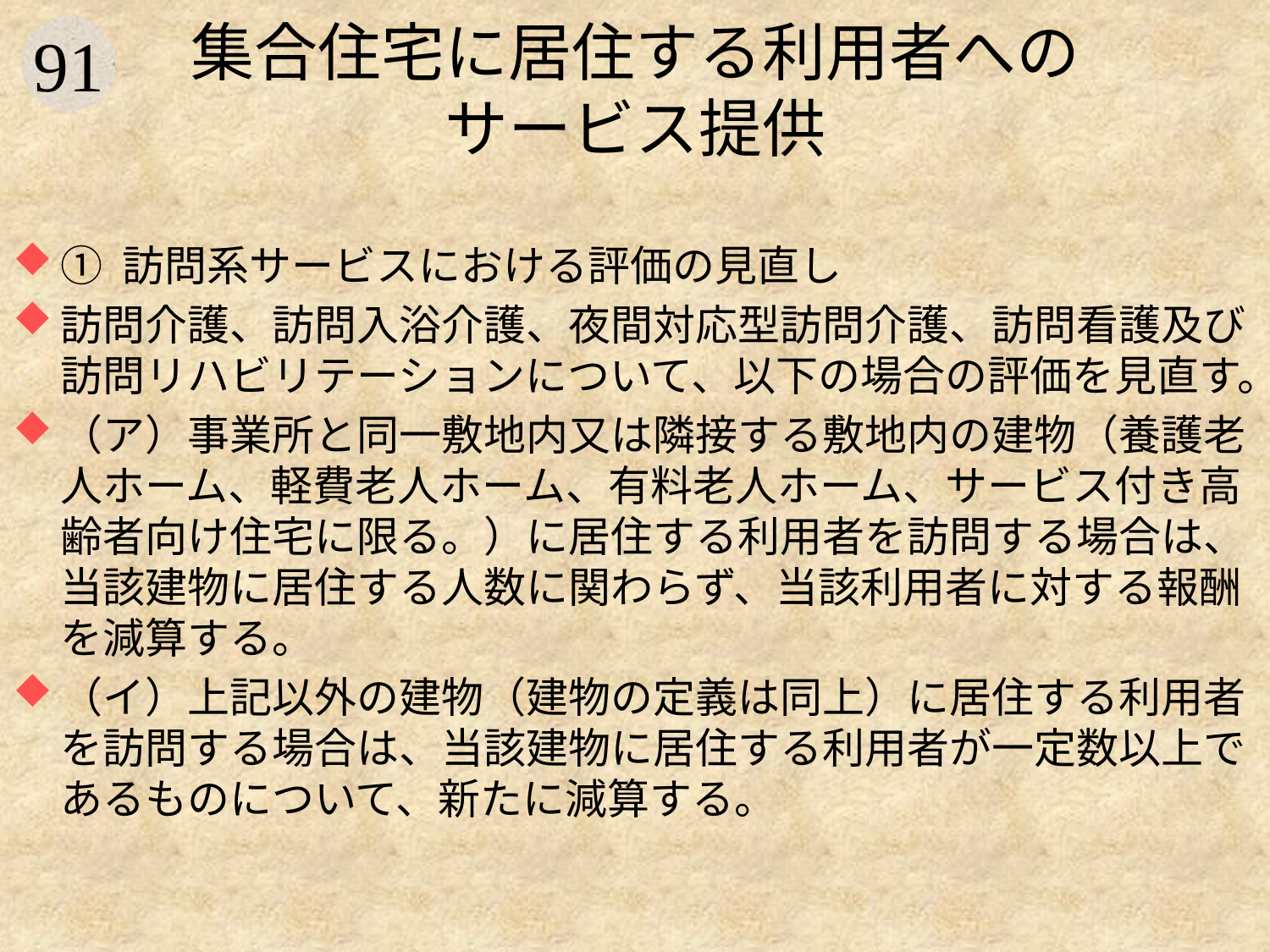

# 集合住宅に居住する利用者への サービス提供
① 訪問系サービスにおける評価の見直し
訪問介護、訪問入浴介護、夜間対応型訪問介護、訪問看護及び訪問リハビリテーションについて、以下の場合の評価を見直す。
（ア）事業所と同一敷地内又は隣接する敷地内の建物（養護老人ホーム、軽費老人ホーム、有料老人ホーム、サービス付き高齢者向け住宅に限る。）に居住する利用者を訪問する場合は、当該建物に居住する人数に関わらず、当該利用者に対する報酬を減算する。
（イ）上記以外の建物（建物の定義は同上）に居住する利用者を訪問する場合は、当該建物に居住する利用者が一定数以上であるものについて、新たに減算する。